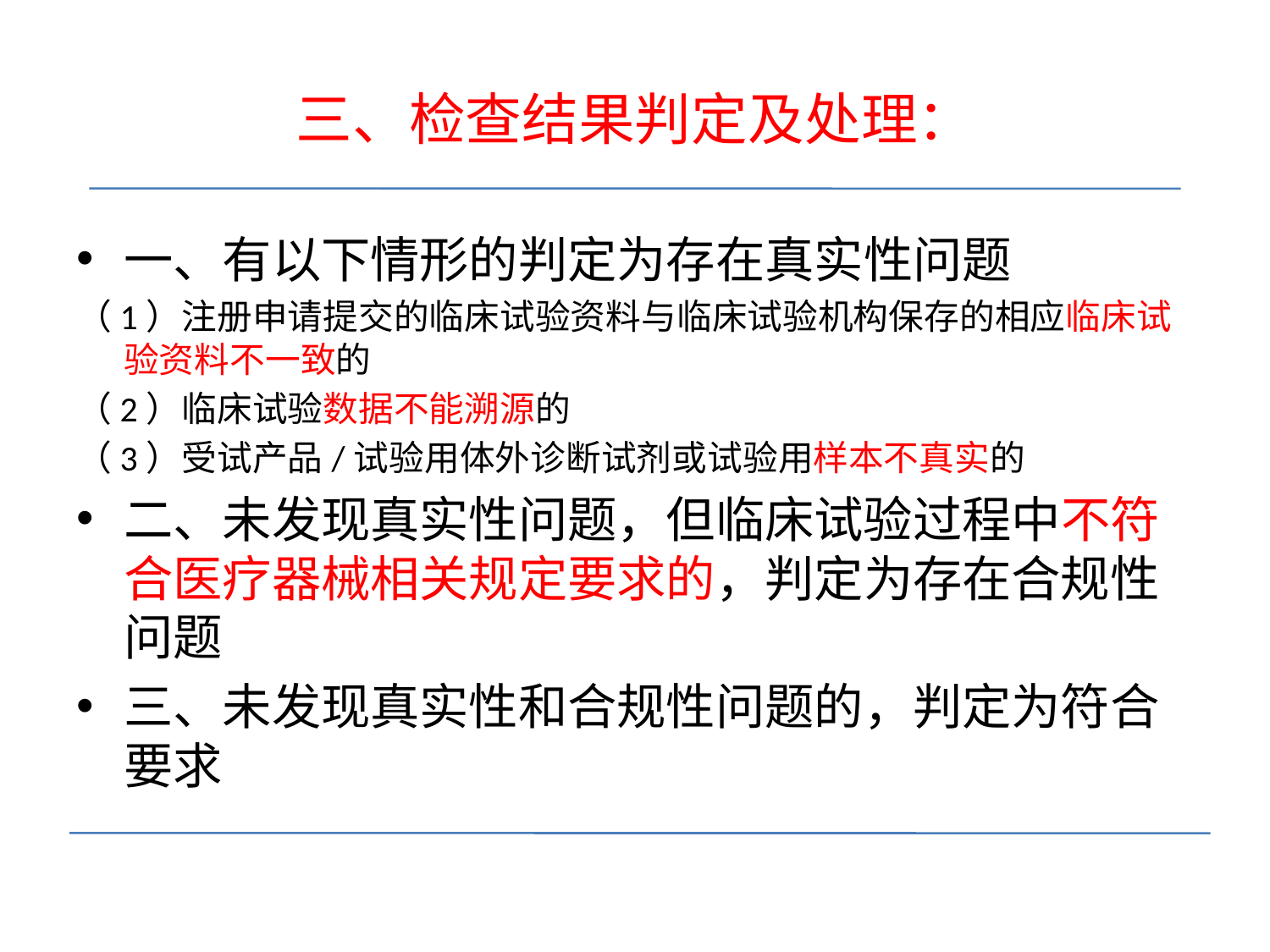

# 三、检查结果判定及处理：
一、有以下情形的判定为存在真实性问题
（1）注册申请提交的临床试验资料与临床试验机构保存的相应临床试验资料不一致的
（2）临床试验数据不能溯源的
（3）受试产品/试验用体外诊断试剂或试验用样本不真实的
二、未发现真实性问题，但临床试验过程中不符合医疗器械相关规定要求的，判定为存在合规性问题
三、未发现真实性和合规性问题的，判定为符合要求